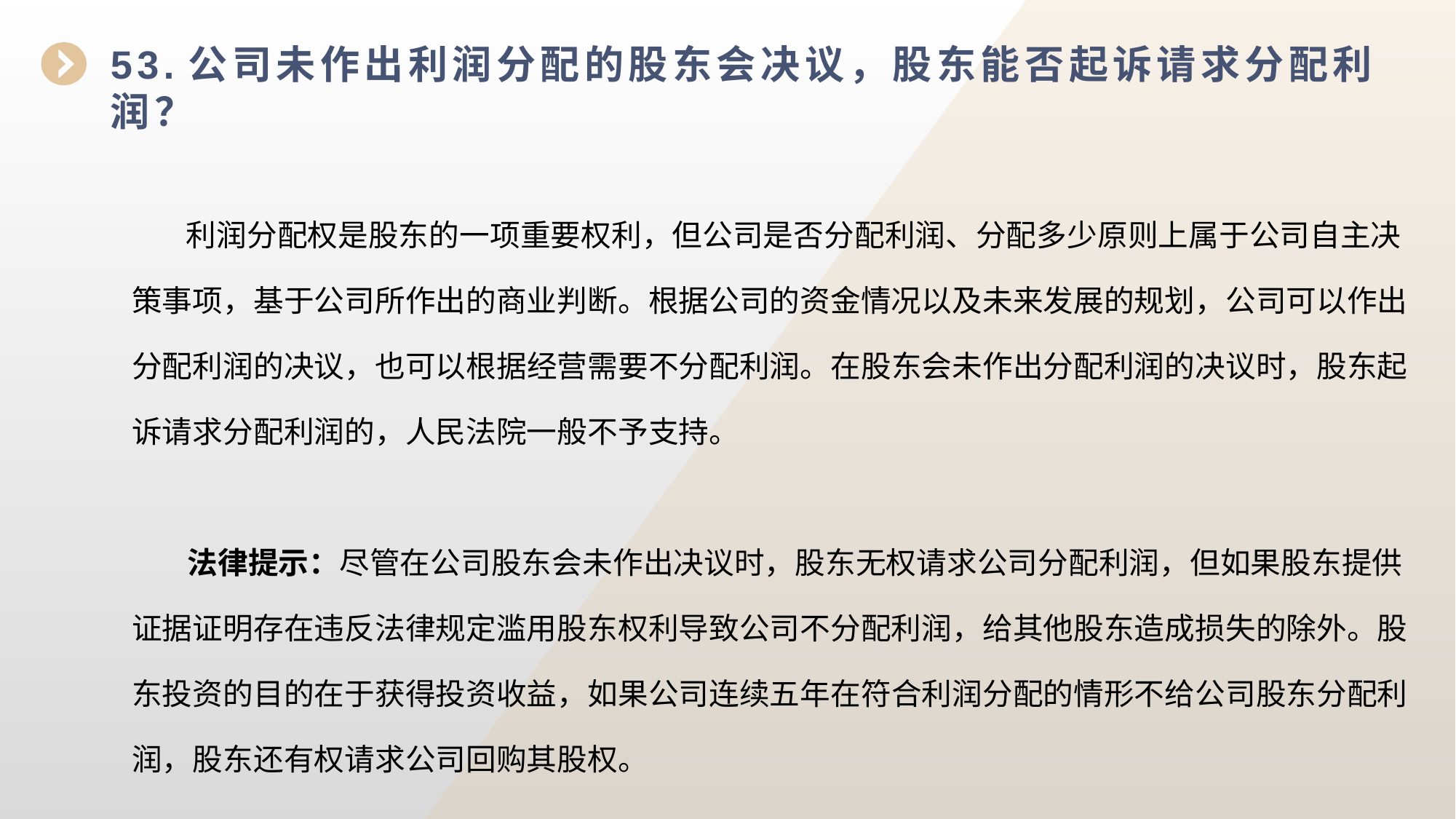

53.公司未作出利润分配的股东会决议，股东能否起诉请求分配利润？

       利润分配权是股东的一项重要权利，但公司是否分配利润、分配多少原则上属于公司自主决策事项，基于公司所作出的商业判断。根据公司的资金情况以及未来发展的规划，公司可以作出分配利润的决议，也可以根据经营需要不分配利润。在股东会未作出分配利润的决议时，股东起诉请求分配利润的，人民法院一般不予支持。

       法律提示：尽管在公司股东会未作出决议时，股东无权请求公司分配利润，但如果股东提供证据证明存在违反法律规定滥用股东权利导致公司不分配利润，给其他股东造成损失的除外。股东投资的目的在于获得投资收益，如果公司连续五年在符合利润分配的情形不给公司股东分配利润，股东还有权请求公司回购其股权。